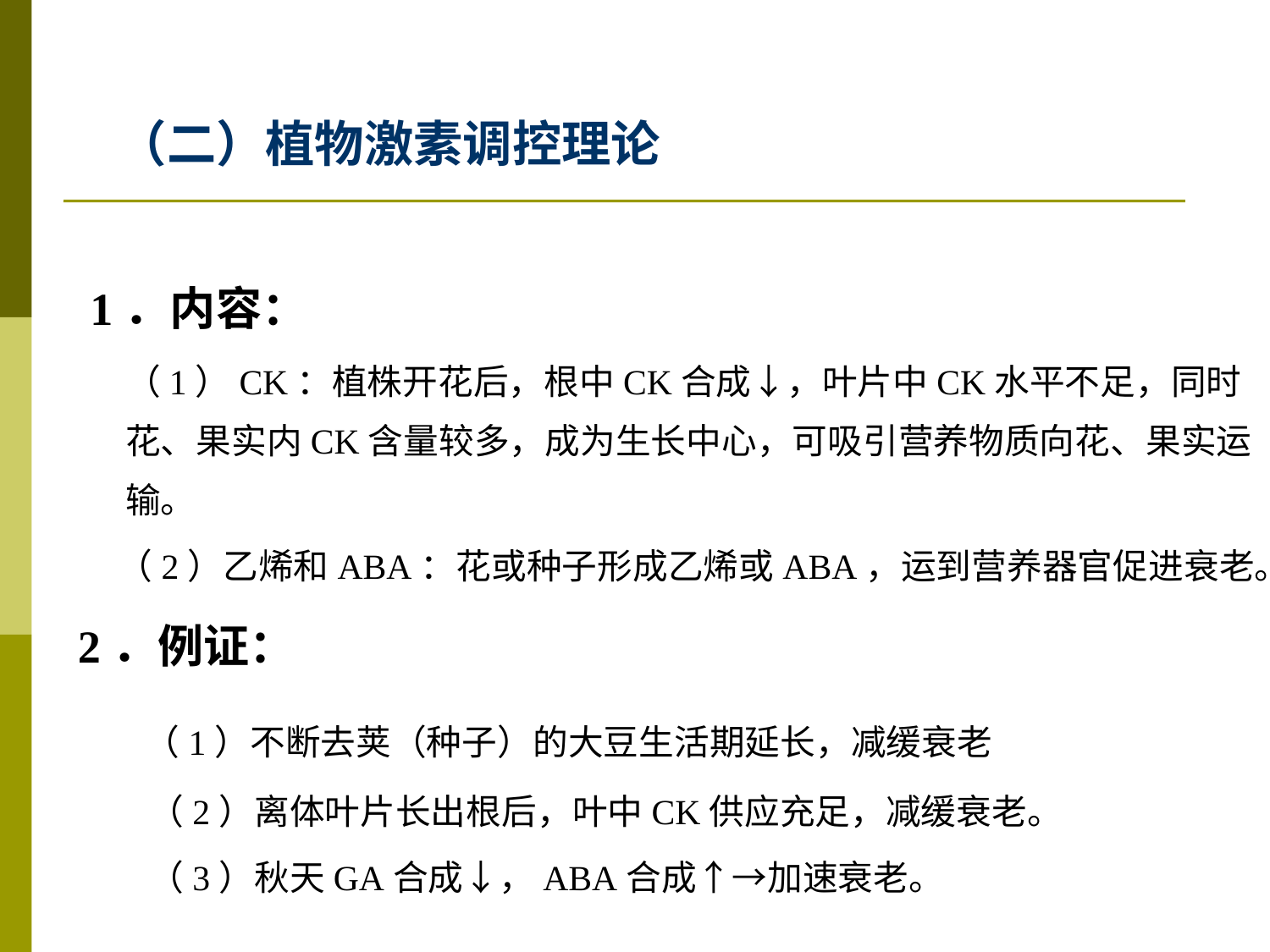

# （二）植物激素调控理论
 1．内容：
     （1）CK：植株开花后，根中CK合成↓，叶片中CK水平不足，同时花、果实内CK含量较多，成为生长中心，可吸引营养物质向花、果实运输。
    （2）乙烯和ABA：花或种子形成乙烯或ABA，运到营养器官促进衰老。
2．例证：
     （1）不断去荚（种子）的大豆生活期延长，减缓衰老
        （2）离体叶片长出根后，叶中CK供应充足，减缓衰老。
        （3）秋天GA合成↓，ABA合成↑→加速衰老。